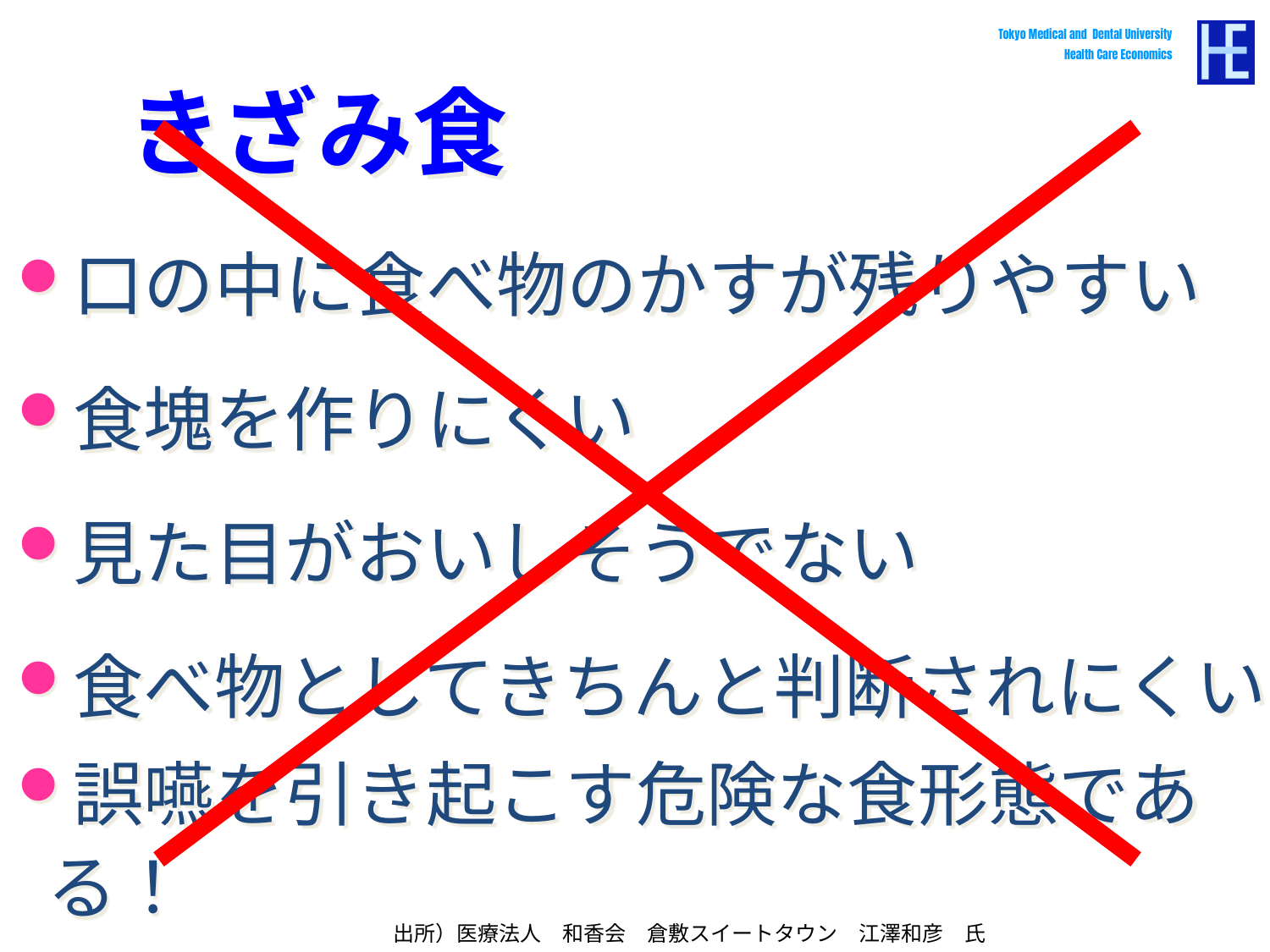

きざみ食

口の中に食べ物のかすが残りやすい

食塊を作りにくい

見た目がおいしそうでない

食べ物としてきちんと判断されにくい
誤嚥を引き起こす危険な食形態である！
出所）医療法人　和香会　倉敷スイートタウン　江澤和彦　氏